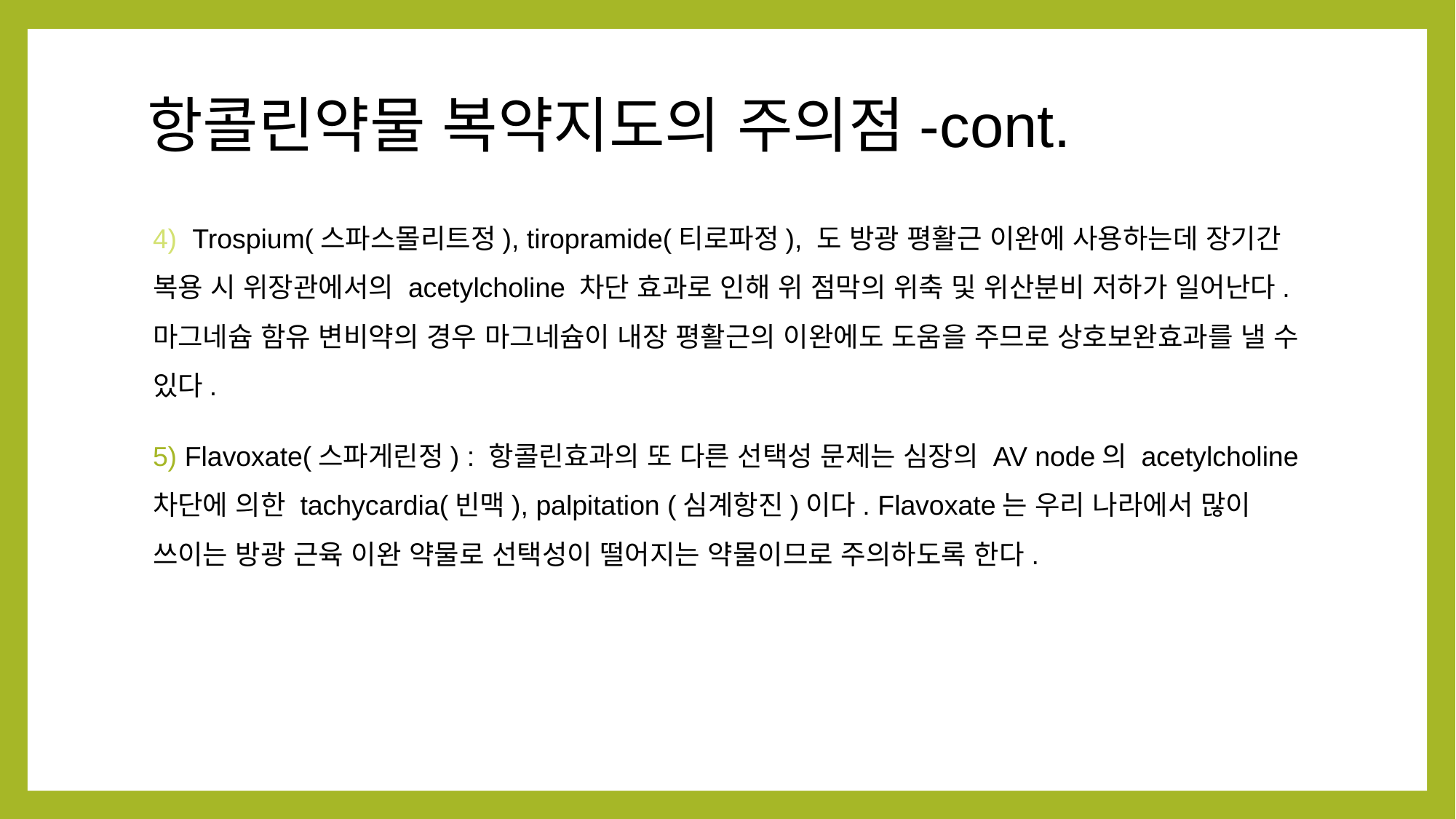

# 항콜린약물 복약지도의 주의점-cont.
4)  Trospium(스파스몰리트정), tiropramide(티로파정), 도 방광 평활근 이완에 사용하는데 장기간 복용 시 위장관에서의 acetylcholine 차단 효과로 인해 위 점막의 위축 및 위산분비 저하가 일어난다. 마그네슘 함유 변비약의 경우 마그네슘이 내장 평활근의 이완에도 도움을 주므로 상호보완효과를 낼 수 있다.
5) Flavoxate(스파게린정) : 항콜린효과의 또 다른 선택성 문제는 심장의 AV node의 acetylcholine 차단에 의한 tachycardia(빈맥), palpitation (심계항진)이다. Flavoxate는 우리 나라에서 많이 쓰이는 방광 근육 이완 약물로 선택성이 떨어지는 약물이므로 주의하도록 한다.